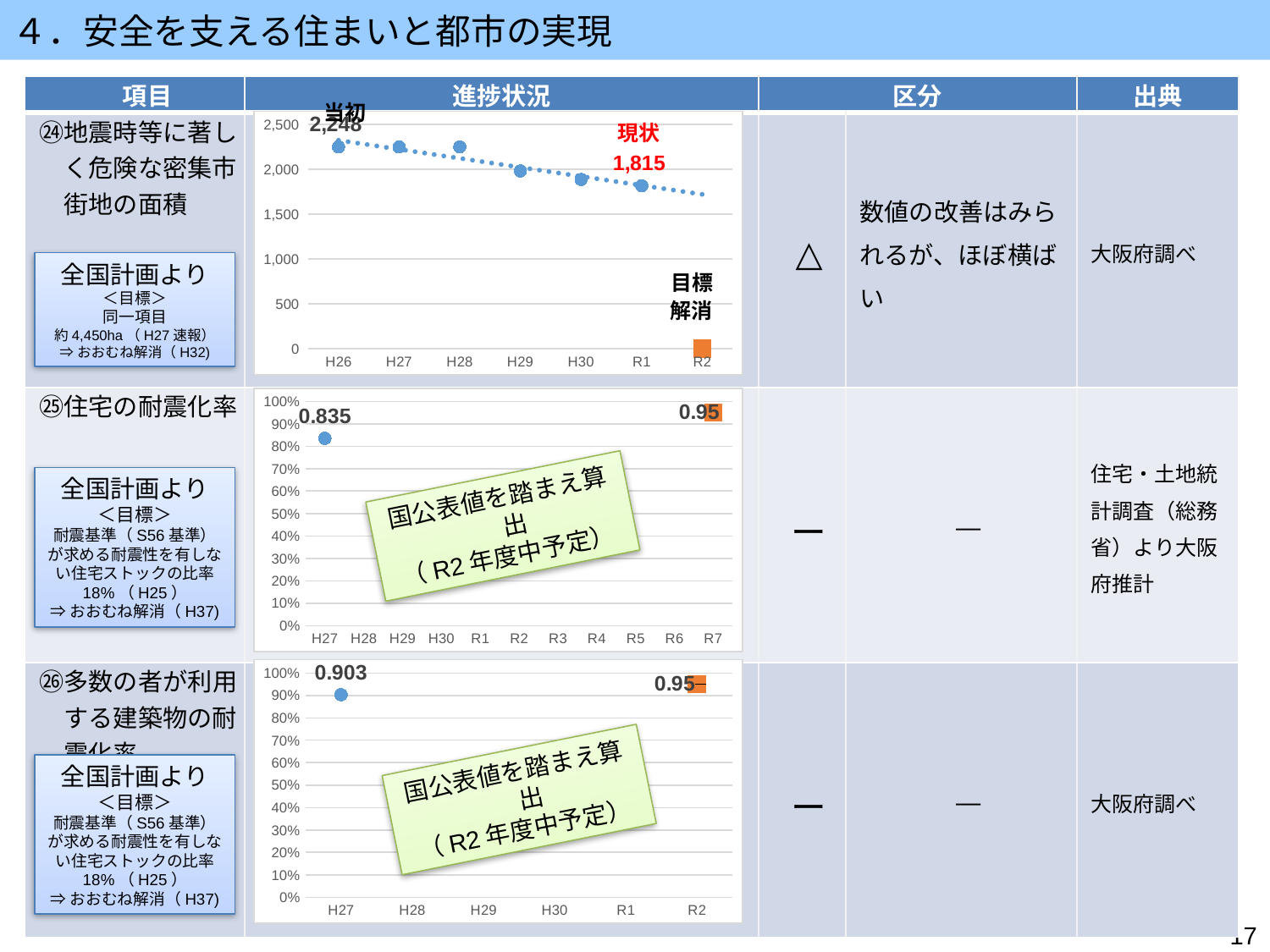

４．安全を支える住まいと都市の実現
| 項目 | 進捗状況 | 区分 |  | 出典 |
| --- | --- | --- | --- | --- |
| ㉔地震時等に著しく危険な密集市街地の面積 |  | △ | 数値の改善はみられるが、ほぼ横ばい | 大阪府調べ |
| ㉕住宅の耐震化率 |  | ー | ― | 住宅・土地統計調査（総務省）より大阪府推計 |
| ㉖多数の者が利用する建築物の耐震化率 |  | ー | ― | 大阪府調べ |
当初

### Chart

| Category | 進捗状況 | 目標値 |
|---|---|---|
| H26 | 2248.0 | None |
| H27 | 2248.0 | None |
| H28 | 2248.0 | None |
| H29 | 1980.0 | None |
| H30 | 1885.0 | None |
| R1 | 1815.0 | None |
| R2 | None | 0.0 |
現状
全国計画より
＜目標＞
同一項目
約4,450ha（H27速報）
⇒おおむね解消（H32)
目標
解消

### Chart

| Category | 進捗状況 | 目標値 |
|---|---|---|
| H27 | 0.8350000000000001 | None |
| H28 | None | None |
| H29 | None | None |
| H30 | None | None |
| R1 | None | None |
| R2 | None | None |
| R3 | None | None |
| R4 | None | None |
| R5 | None | None |
| R6 | None | None |
| R7 | None | 0.9500000000000001 |
全国計画より
＜目標＞
耐震基準（S56基準）が求める耐震性を有しない住宅ストックの比率
18%（H25）
⇒おおむね解消（H37)
国公表値を踏まえ算出
（R2年度中予定）

### Chart

| Category | 進捗状況 | 目標値 |
|---|---|---|
| H27 | 0.903 | None |
| H28 | None | None |
| H29 | None | None |
| H30 | None | None |
| R1 | None | None |
| R2 | None | 0.9500000000000001 |
全国計画より
＜目標＞
耐震基準（S56基準）が求める耐震性を有しない住宅ストックの比率
18%（H25）
⇒おおむね解消（H37)
国公表値を踏まえ算出
（R2年度中予定）
17